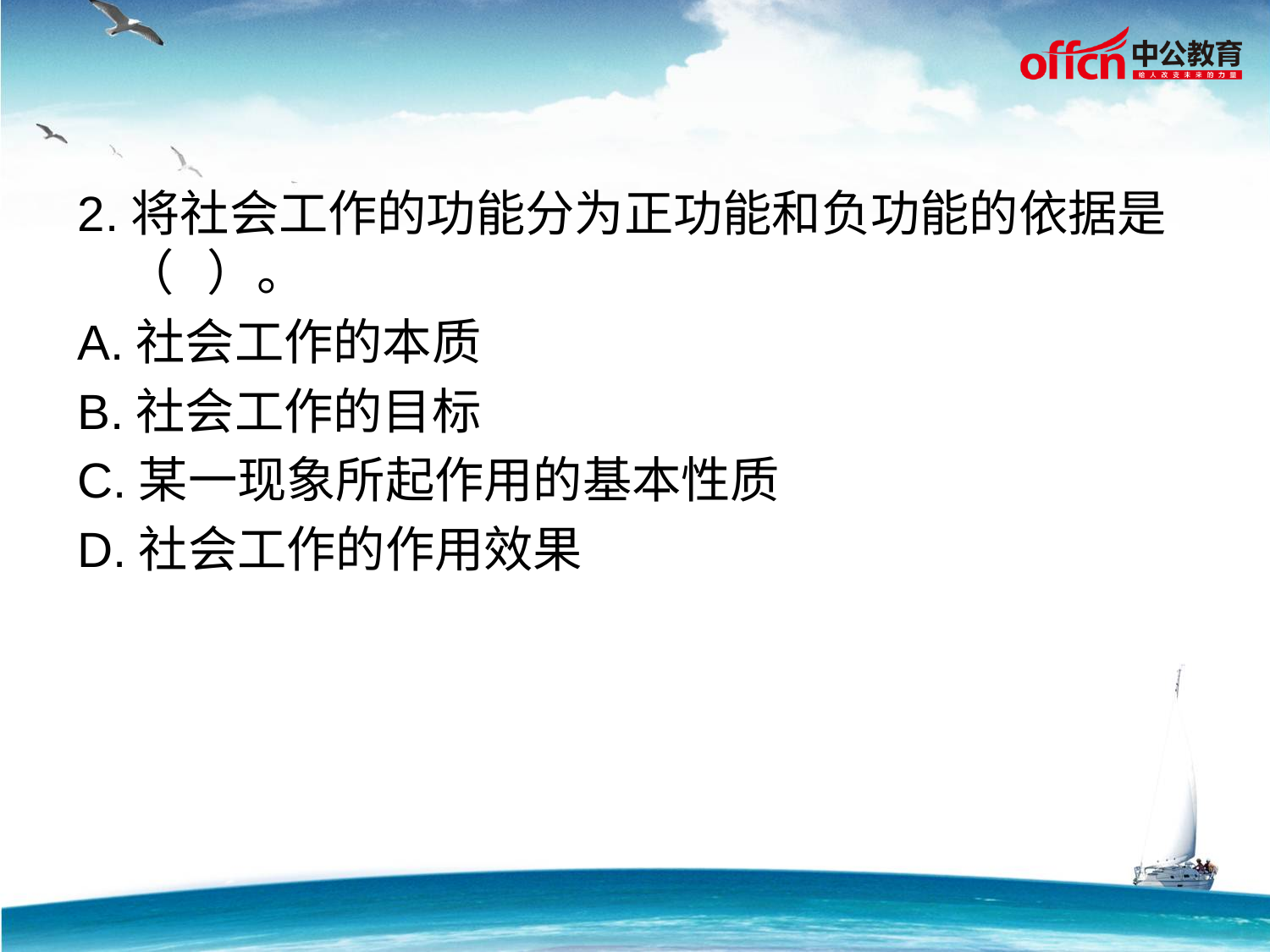

2.将社会工作的功能分为正功能和负功能的依据是（   ）。
A.社会工作的本质
B.社会工作的目标
C.某一现象所起作用的基本性质
D.社会工作的作用效果